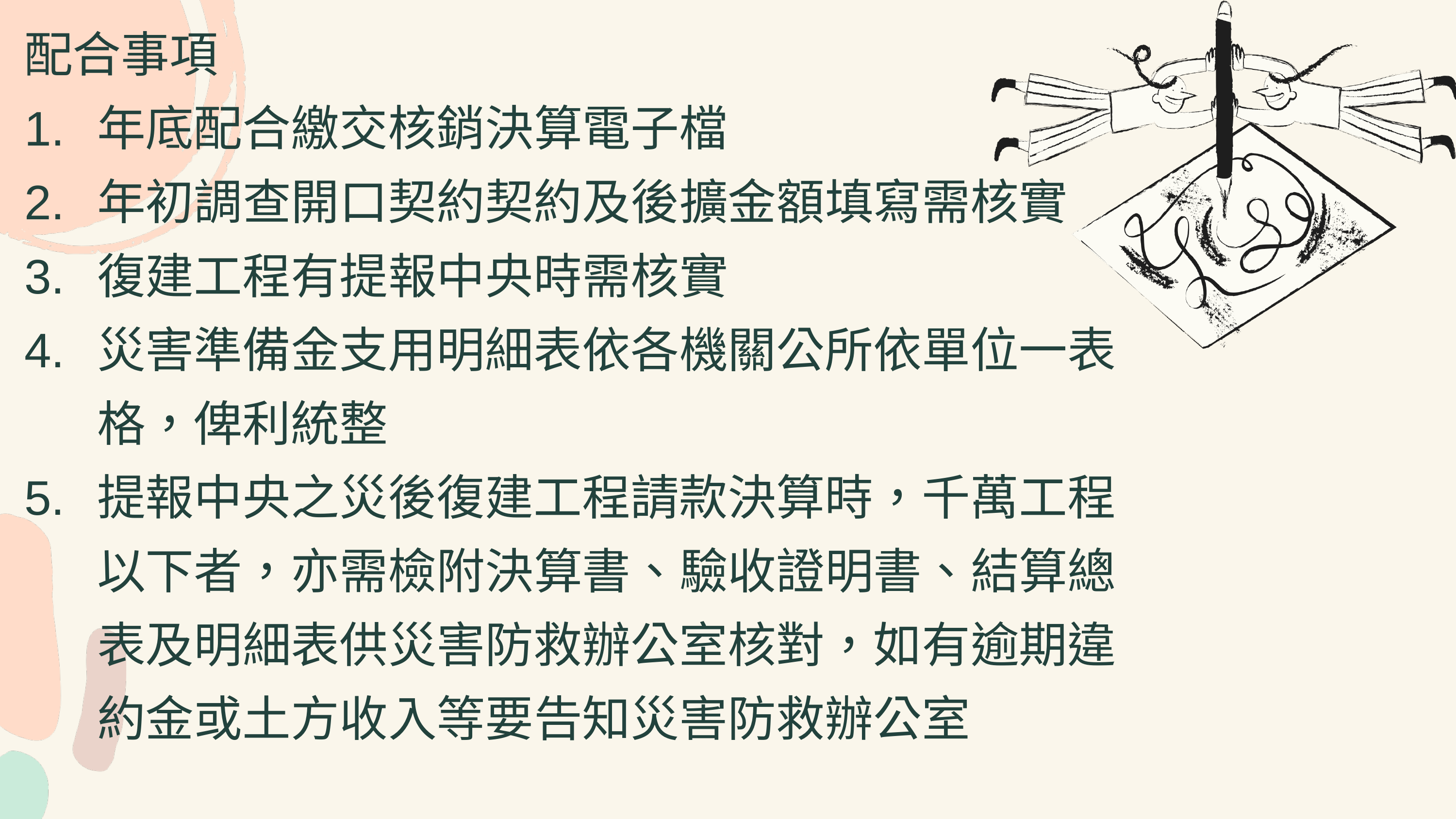

配合事項
年底配合繳交核銷決算電子檔
年初調查開口契約契約及後擴金額填寫需核實
復建工程有提報中央時需核實
災害準備金支用明細表依各機關公所依單位一表格，俾利統整
提報中央之災後復建工程請款決算時，千萬工程以下者，亦需檢附決算書、驗收證明書、結算總表及明細表供災害防救辦公室核對，如有逾期違約金或土方收入等要告知災害防救辦公室